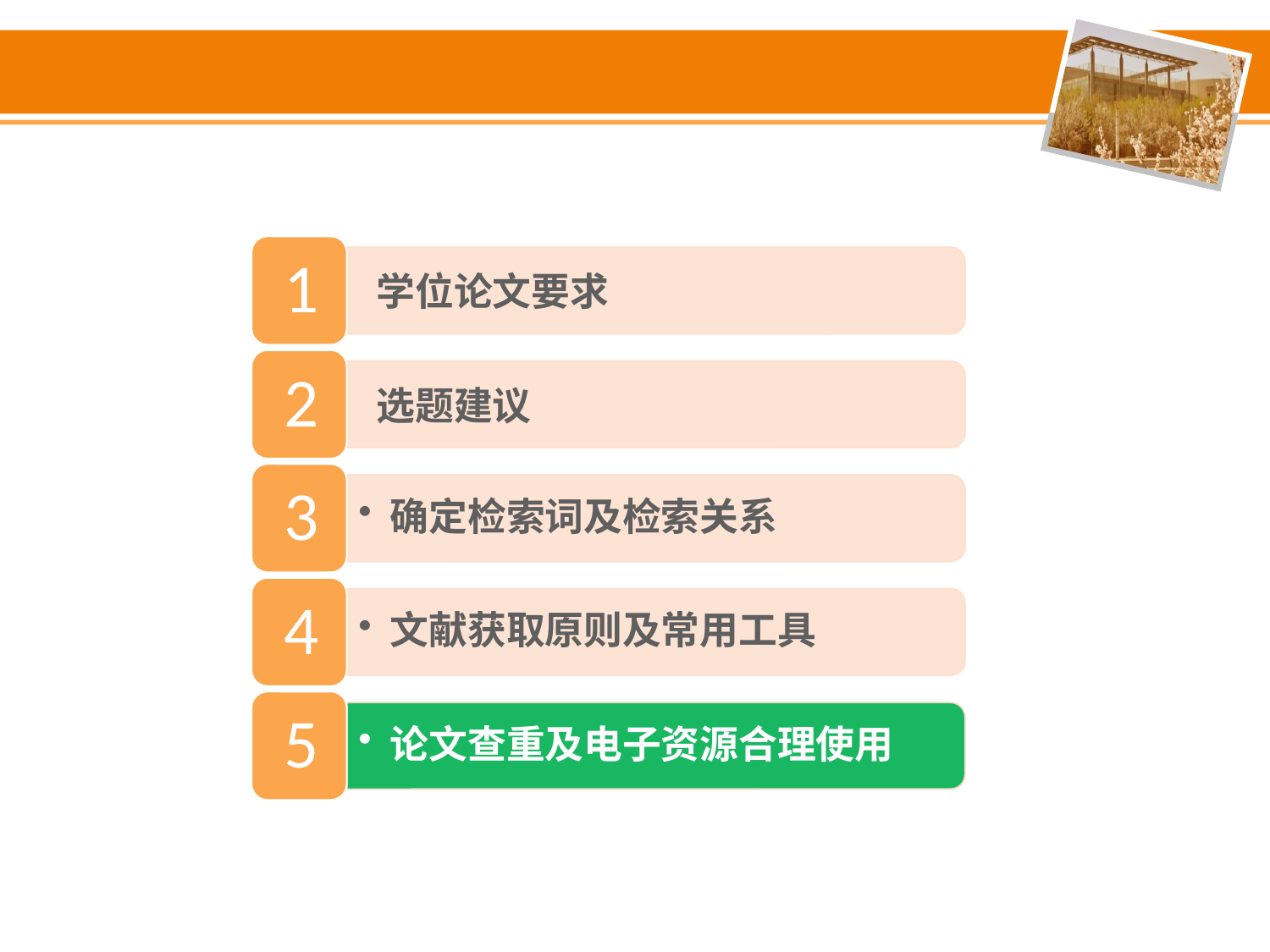

学位论文要求
1
 选题建议
2
确定检索词及检索关系
3
文献获取原则及常用工具
4
论文查重及电子资源合理使用
5